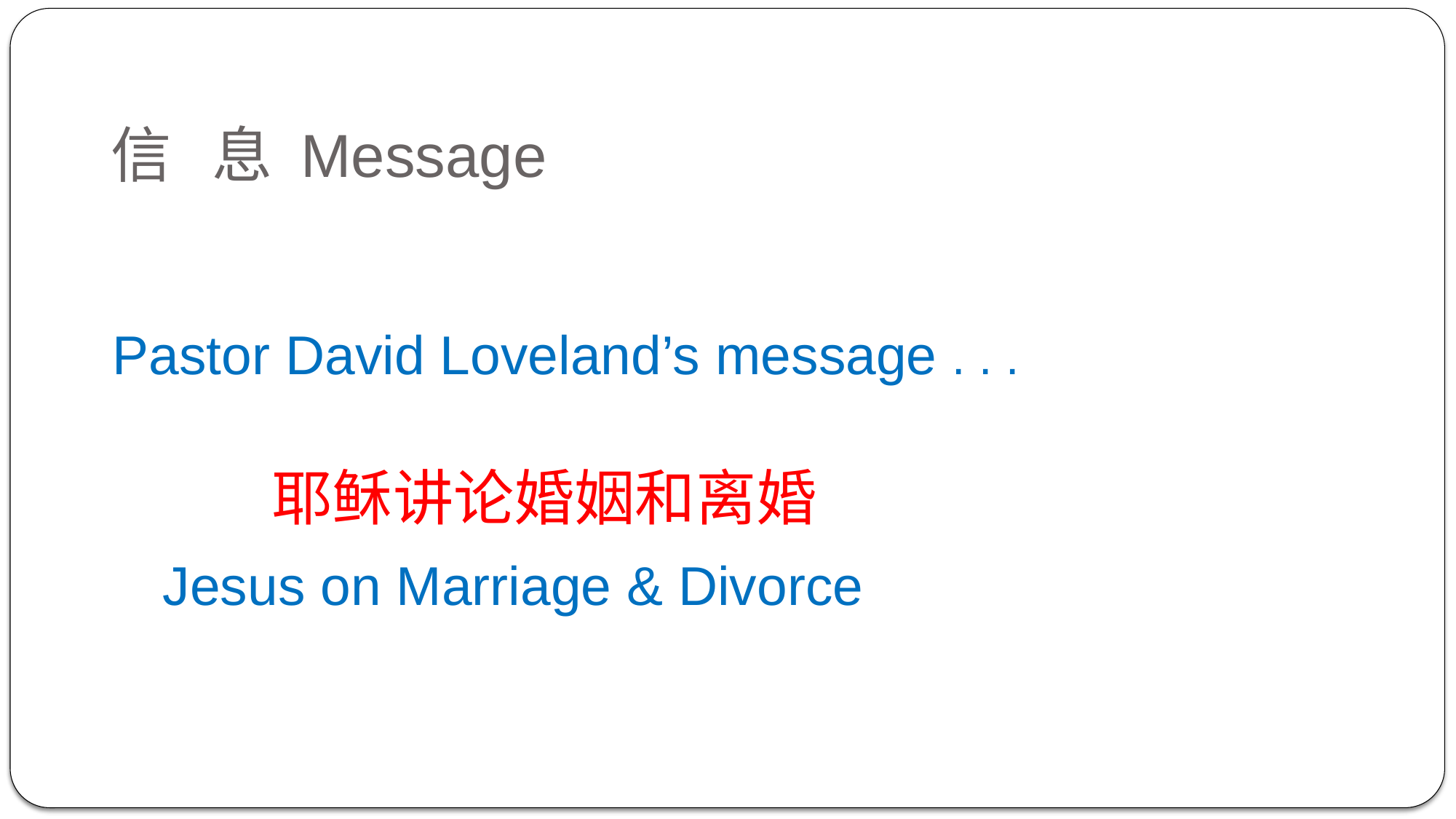

信   息 Message

Pastor David Loveland’s message . . .
	   耶稣讲论婚姻和离婚
  Jesus on Marriage & Divorce